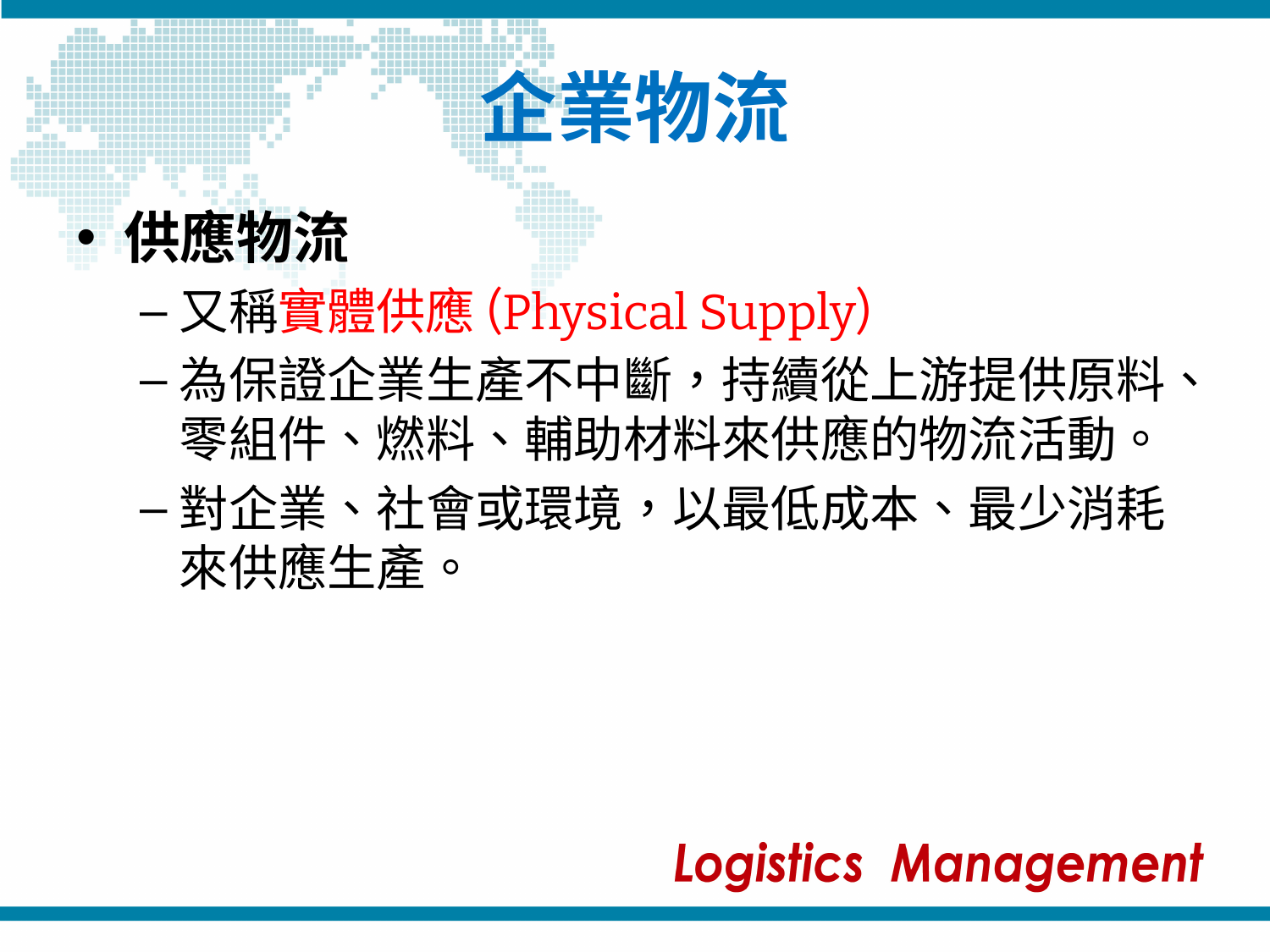

# 企業物流
供應物流
又稱實體供應(Physical Supply)
為保證企業生產不中斷，持續從上游提供原料、零組件、燃料、輔助材料來供應的物流活動。
對企業、社會或環境，以最低成本、最少消耗來供應生產。